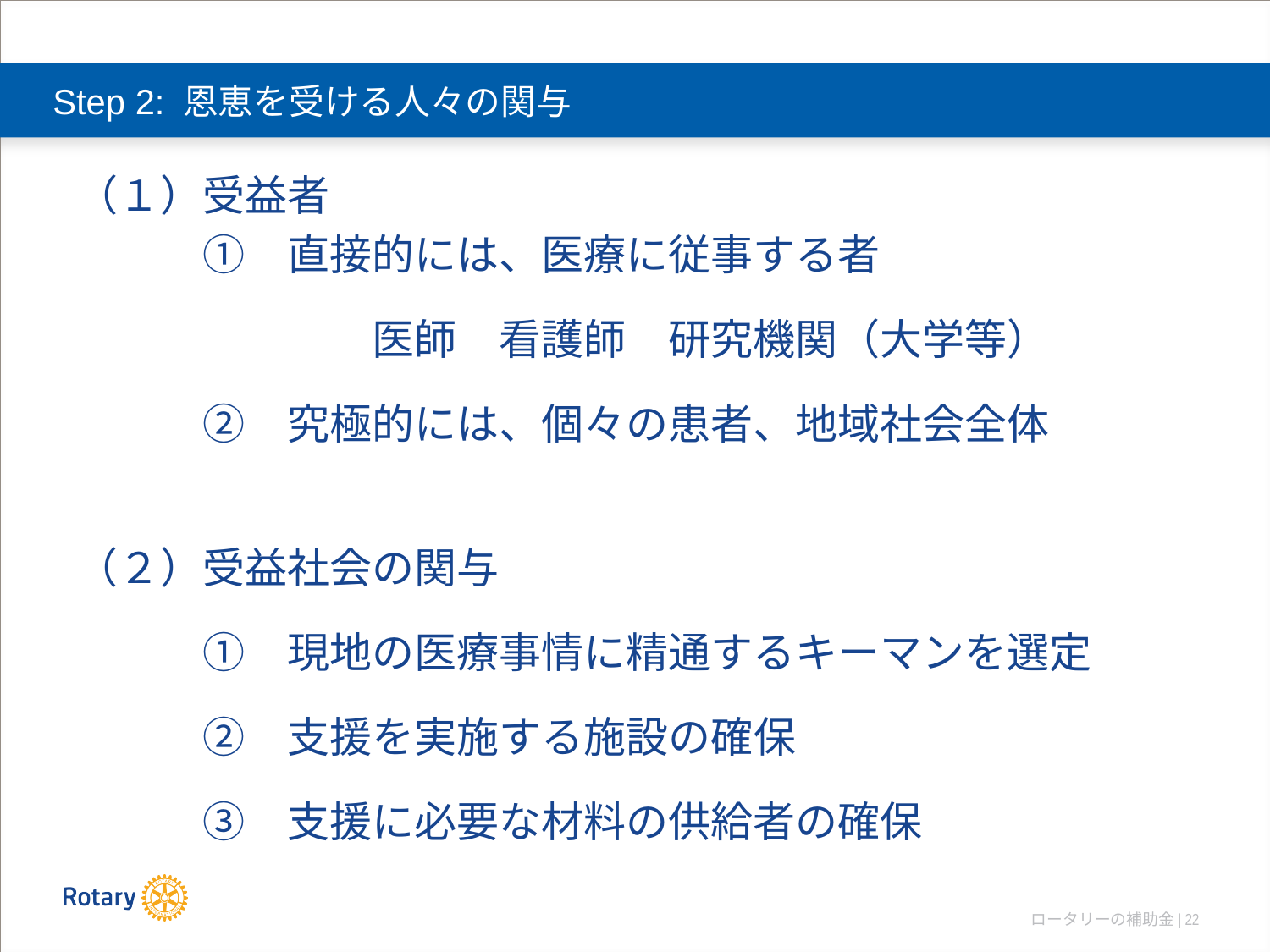

# Step 2: 恩恵を受ける人々の関与
（１）受益者
　　　①　直接的には、医療に従事する者
　　　　　　　医師　看護師　研究機関（大学等）
　　　②　究極的には、個々の患者、地域社会全体

（２）受益社会の関与
　　　①　現地の医療事情に精通するキーマンを選定
　　　②　支援を実施する施設の確保
　　　③　支援に必要な材料の供給者の確保